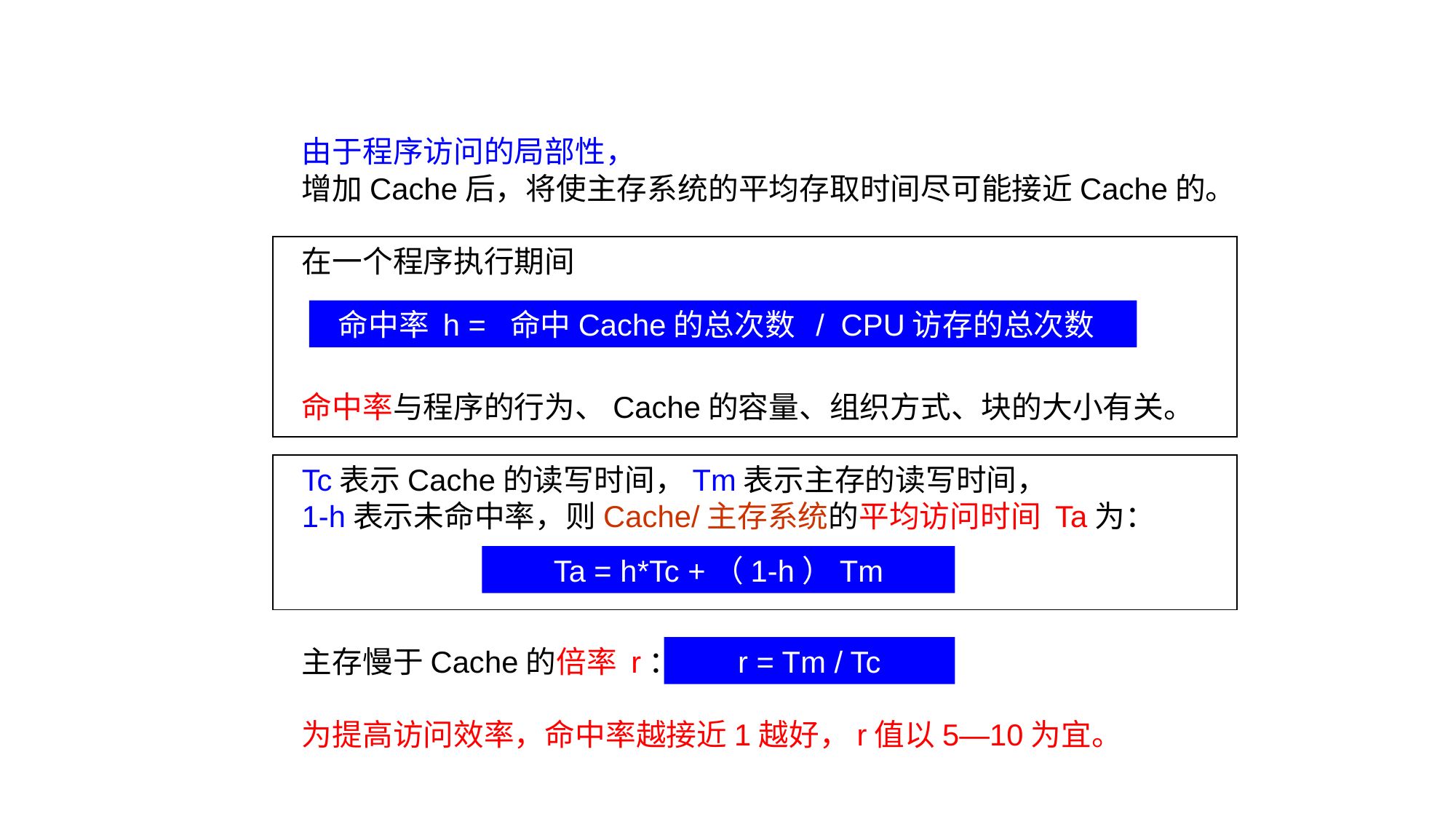

由于程序访问的局部性，
增加Cache后，将使主存系统的平均存取时间尽可能接近Cache的。

在一个程序执行期间

命中率与程序的行为、Cache的容量、组织方式、块的大小有关。

Tc表示Cache的读写时间，Tm表示主存的读写时间，
1-h表示未命中率，则Cache/主存系统的平均访问时间 Ta为：

主存慢于Cache的倍率 r：

为提高访问效率，命中率越接近1越好，r值以5—10为宜。

命中率 h =  命中Cache的总次数  /  CPU访存的总次数

Ta = h*Tc +（1-h）Tm
r = Tm / Tc